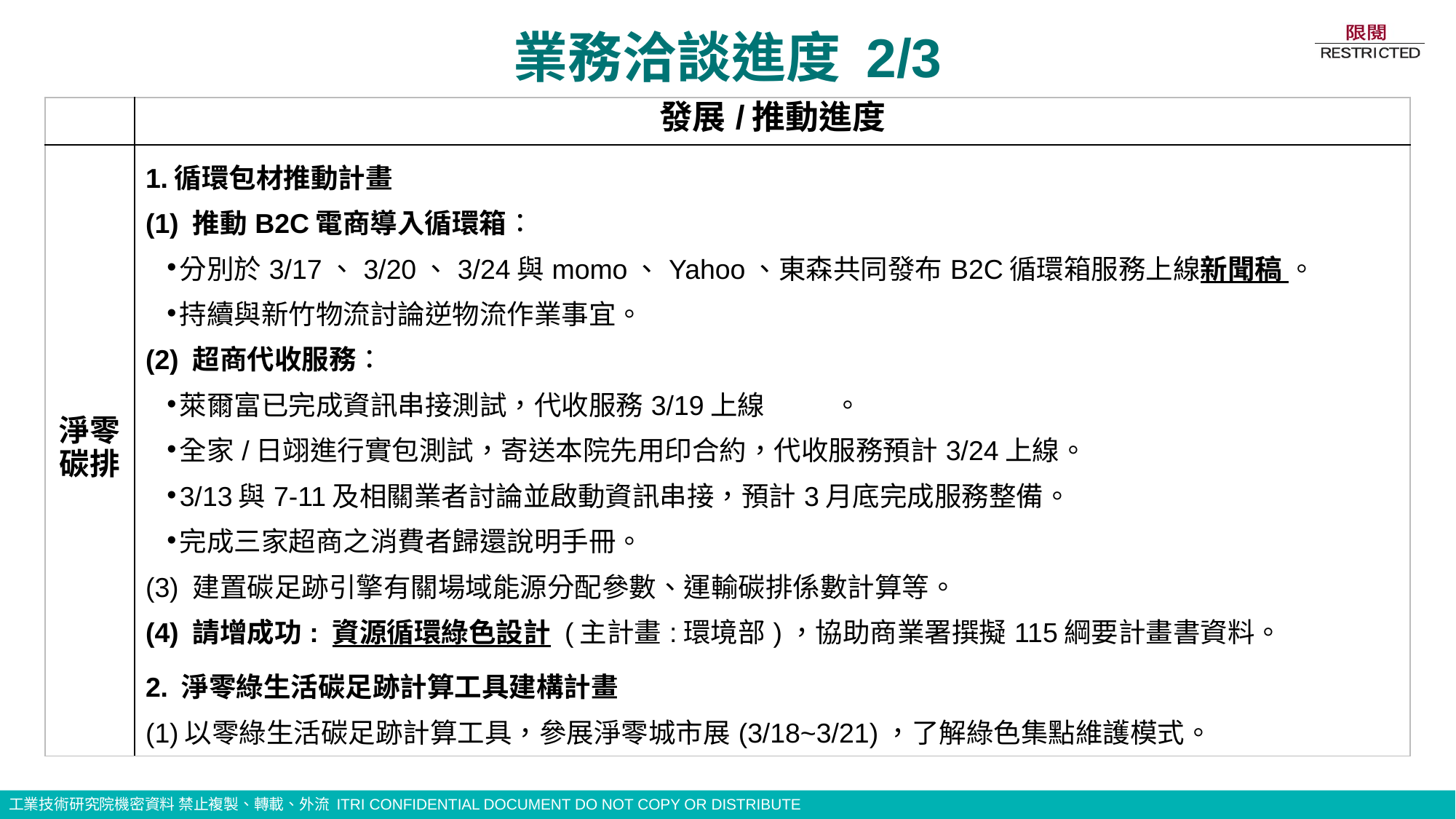

# 業務洽談進度 2/3
|  | 發展/推動進度 |
| --- | --- |
| 淨零碳排 | 1.循環包材推動計畫 (1) 推動B2C電商導入循環箱： 分別於3/17、3/20、3/24與momo、Yahoo、東森共同發布B2C循環箱服務上線新聞稿 。 持續與新竹物流討論逆物流作業事宜。 (2) 超商代收服務： 萊爾富已完成資訊串接測試，代收服務3/19上線 。 全家/日翊進行實包測試，寄送本院先用印合約，代收服務預計3/24上線。 3/13與7-11及相關業者討論並啟動資訊串接，預計3月底完成服務整備。 完成三家超商之消費者歸還說明手冊。 (3) 建置碳足跡引擎有關場域能源分配參數、運輸碳排係數計算等。 (4) 請增成功: 資源循環綠色設計 (主計畫:環境部)，協助商業署撰擬115綱要計畫書資料。 2. 淨零綠生活碳足跡計算工具建構計畫 (1)以零綠生活碳足跡計算工具，參展淨零城市展(3/18~3/21)，了解綠色集點維護模式。 |